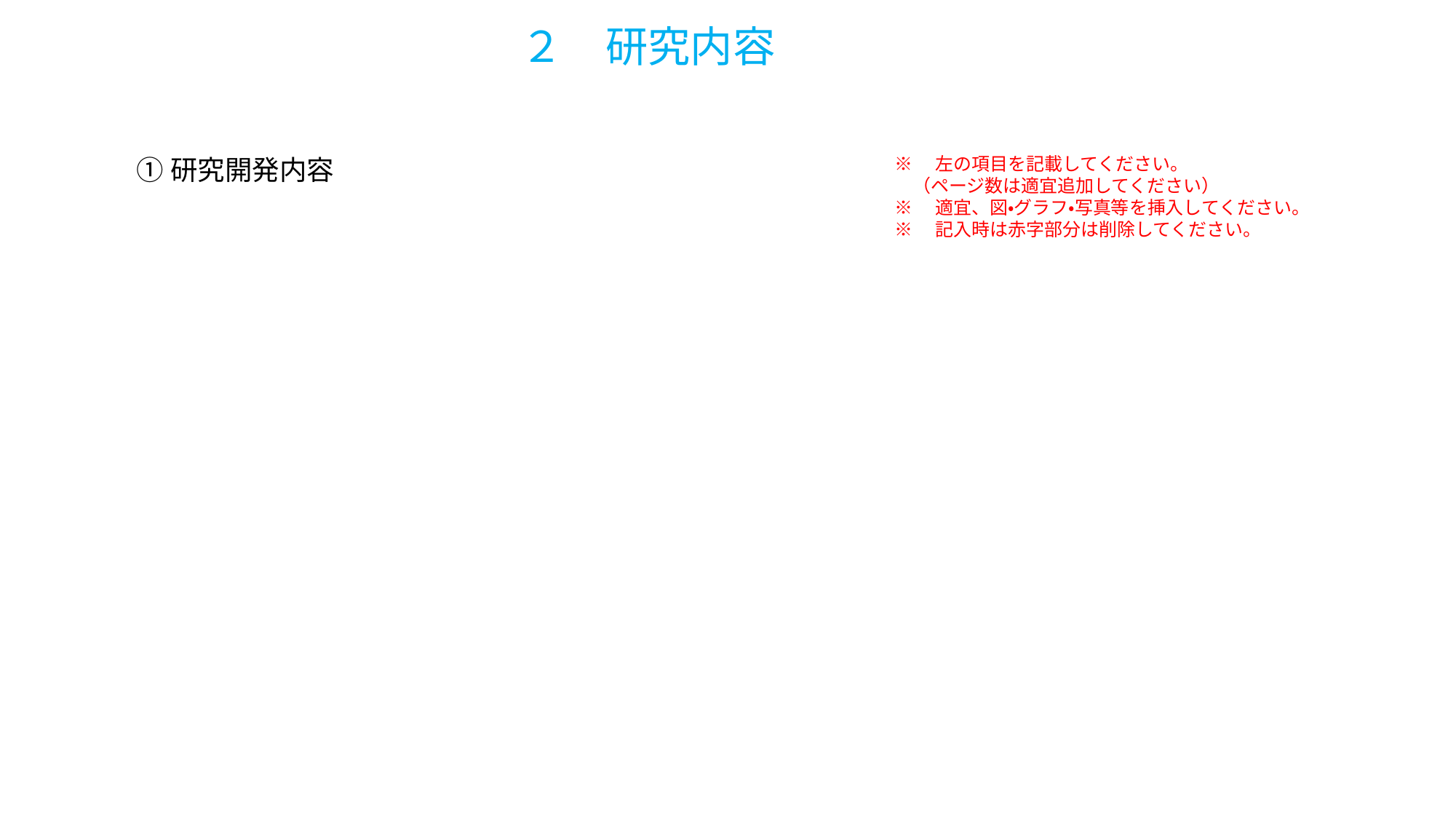

２　研究内容
①研究開発内容
※　左の項目を記載してください。
　（ページ数は適宜追加してください）
※　適宜、図・グラフ・写真等を挿入してください。
※　記入時は赤字部分は削除してください。